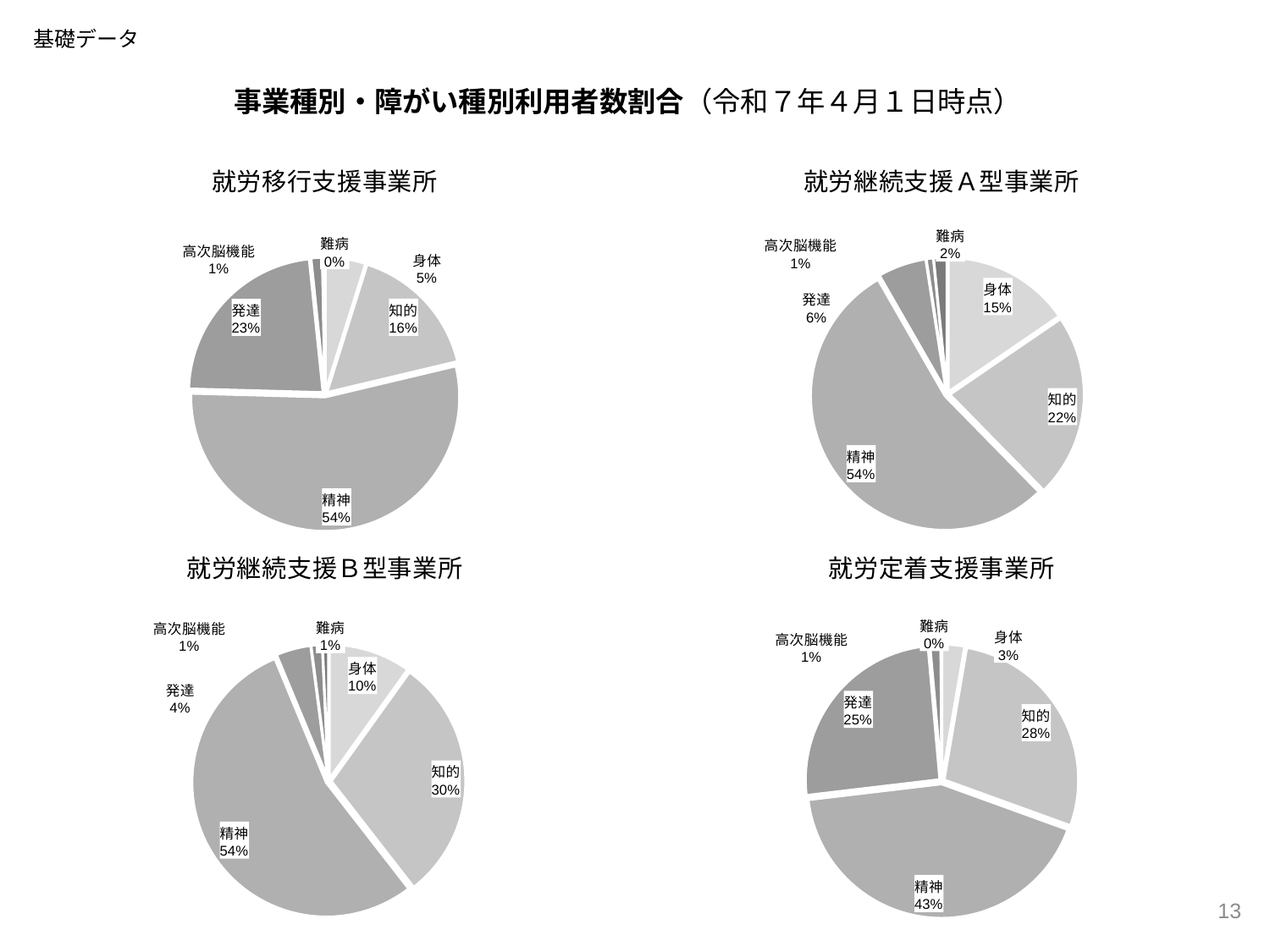

基礎データ
事業種別・障がい種別利用者数割合（令和７年４月１日時点）

### Chart: 就労移行支援事業所

| Category |  |
|---|---|
| 身体 | 0.048451151707704525 |
| 知的 | 0.16441620333598095 |
| 精神 | 0.541435001323802 |
| 発達 | 0.22928249933809902 |
| 高次脳機能 | 0.013502779984114376 |
| 難病 | 0.0029123643102991793 |

### Chart: 就労継続支援Ａ型事業所

| Category |  |
|---|---|
| 身体 | 0.15444279685183074 |
| 知的 | 0.22219687464354967 |
| 精神 | 0.5404357248773811 |
| 発達 | 0.05840082126154899 |
| 高次脳機能 | 0.008554807801984716 |
| 難病 | 0.015968974563704802 |

### Chart: 就労継続支援Ｂ型事業所

| Category |  |
|---|---|
| 身体 | 0.09886481471374775 |
| 知的 | 0.2960213938765486 |
| 精神 | 0.5425148720187742 |
| 発達 | 0.04196910986192218 |
| 高次脳機能 | 0.013262020411504667 |
| 難病 | 0.007367789117502592 |

### Chart: 就労定着支援事業所

| Category |  |
|---|---|
| 身体 | 0.026936026936026935 |
| 知的 | 0.2783389450056117 |
| 精神 | 0.42592592592592593 |
| 発達 | 0.2547699214365881 |
| 高次脳機能 | 0.012906846240179574 |
| 難病 | 0.001122334455667789 |
13